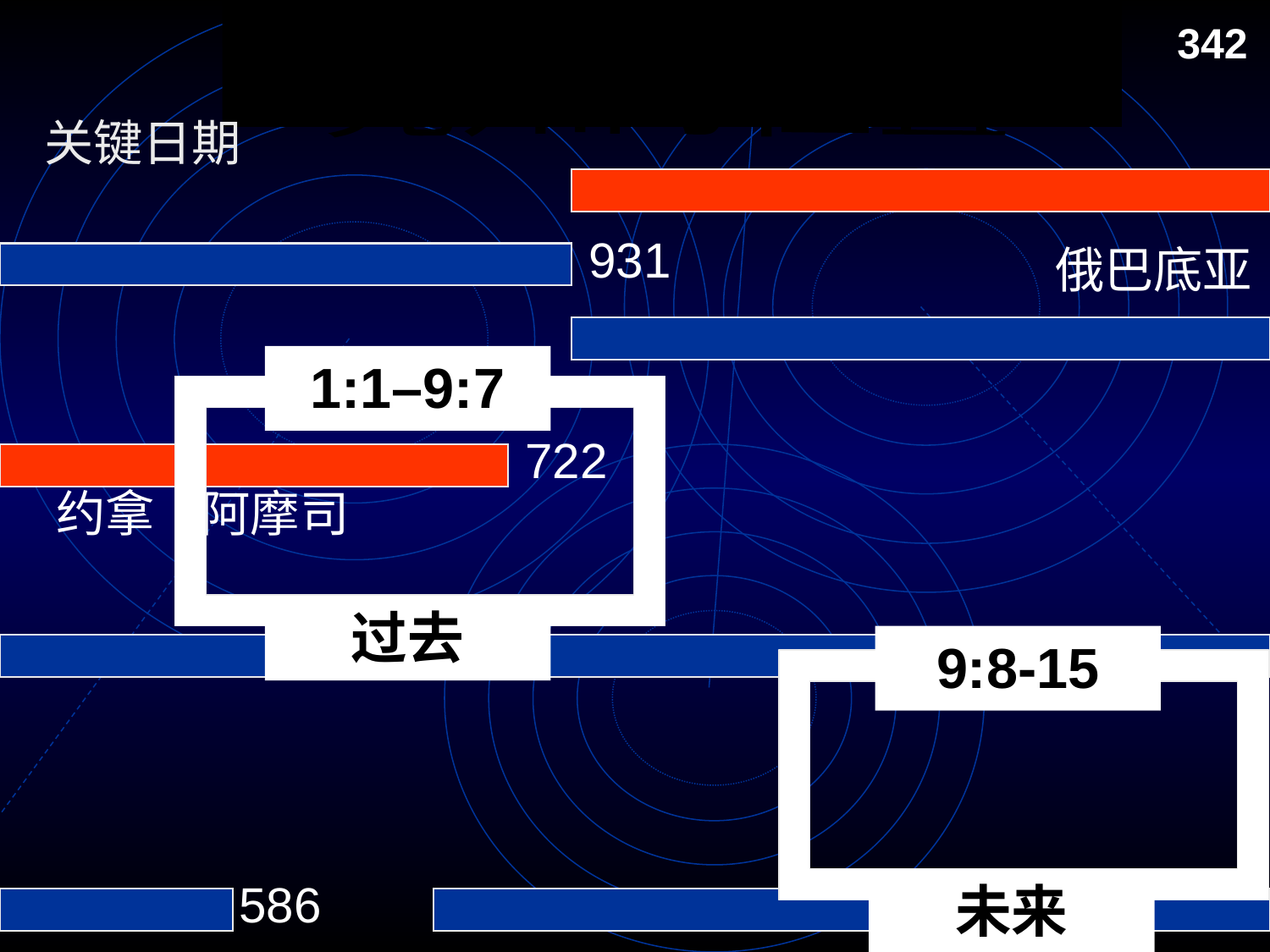

# Placing the Prophets
342
先知的位置
关键日期

931
俄巴底亚

1:1–9:7

722

约拿
阿摩司
过去
9:8-15

586
未来